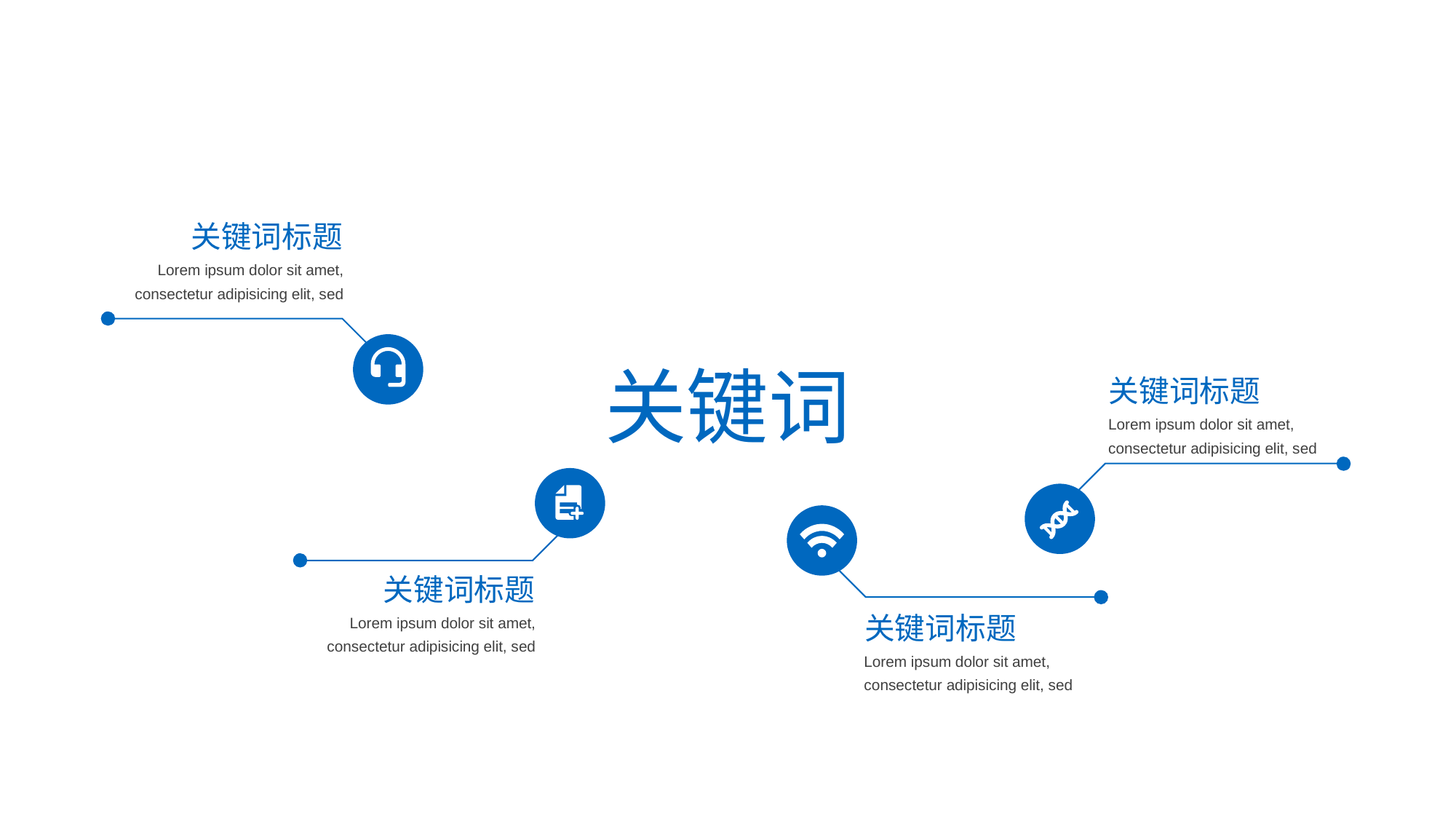

关键词标题
Lorem ipsum dolor sit amet, consectetur adipisicing elit, sed

关键词
关键词标题

Lorem ipsum dolor sit amet, consectetur adipisicing elit, sed

关键词标题

Lorem ipsum dolor sit amet, consectetur adipisicing elit, sed
关键词标题
Lorem ipsum dolor sit amet, consectetur adipisicing elit, sed